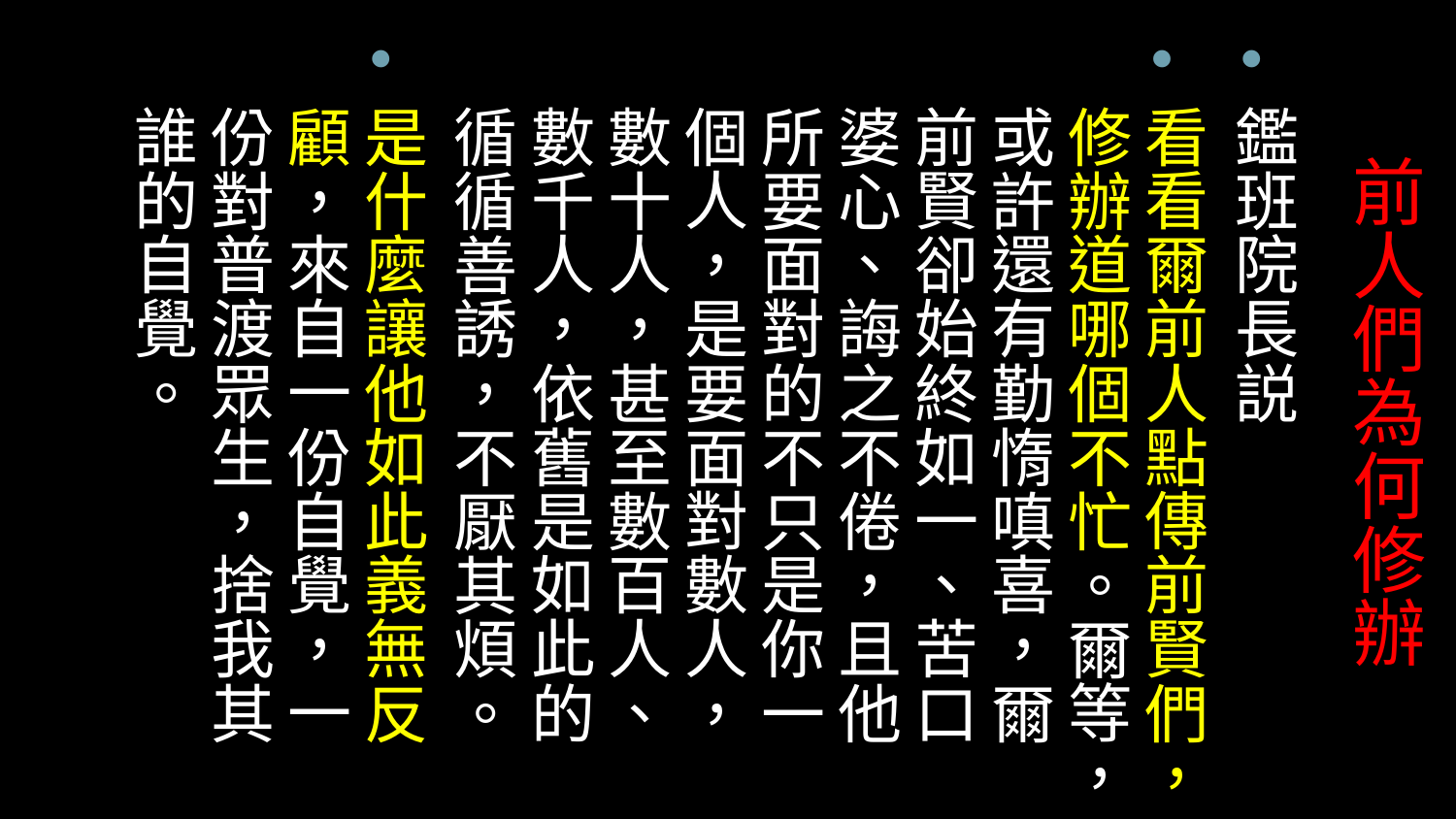

# 前人們為何修辦
鑑班院長説
看看爾前人點傳前賢們，修辦道哪個不忙。爾等，或許還有勤惰嗔喜，爾前賢卻始終如一、苦口婆心、誨之不倦，且他所要面對的不只是你一個人，是要面對數人，數十人，甚至數百人、數千人，依舊是如此的循循善誘，不厭其煩。
是什麼讓他如此義無反顧，來自一份自覺，一份對普渡眾生，捨我其誰的自覺。